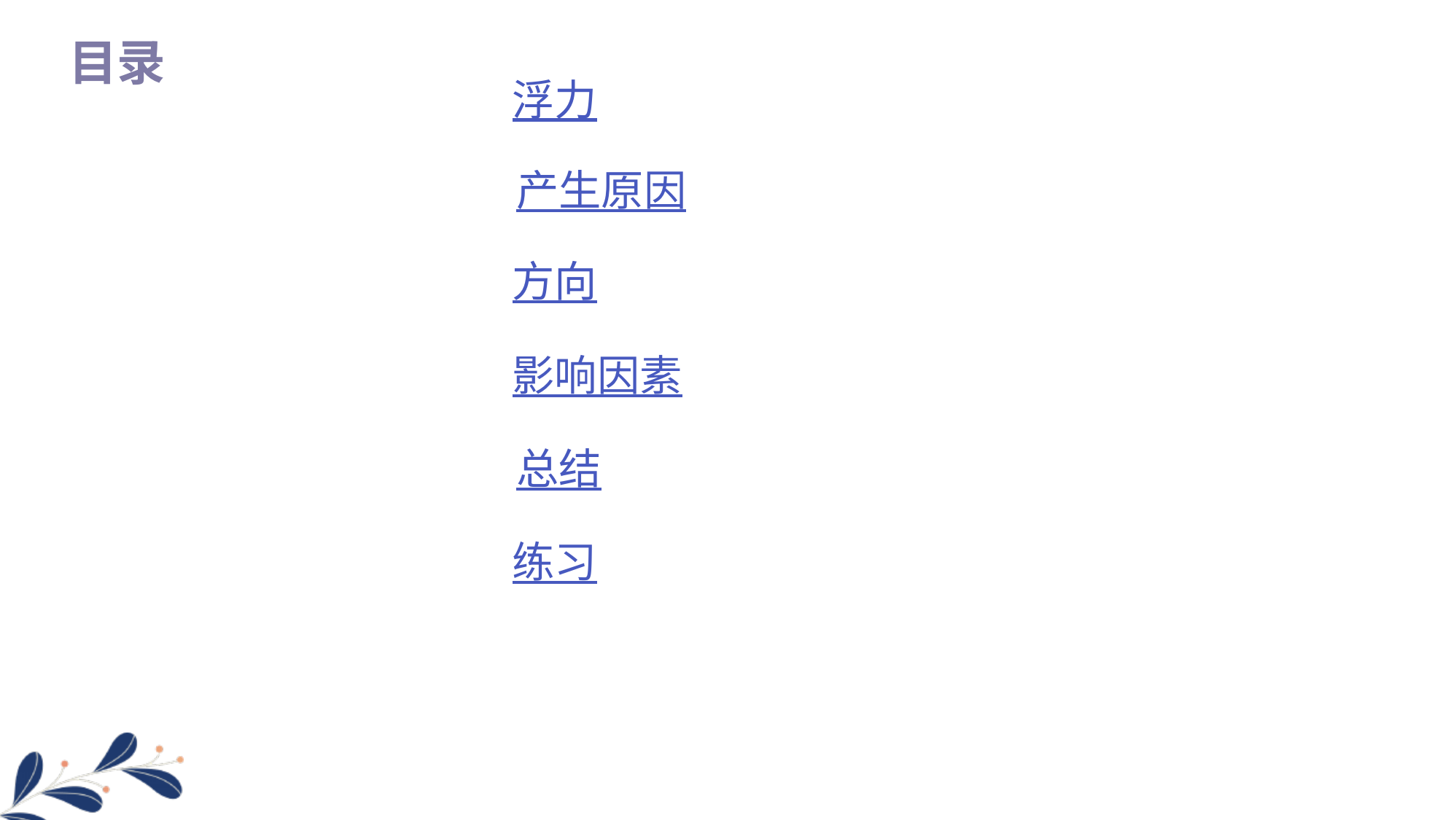

目录
浮力
产生原因
方向
影响因素
总结
练习